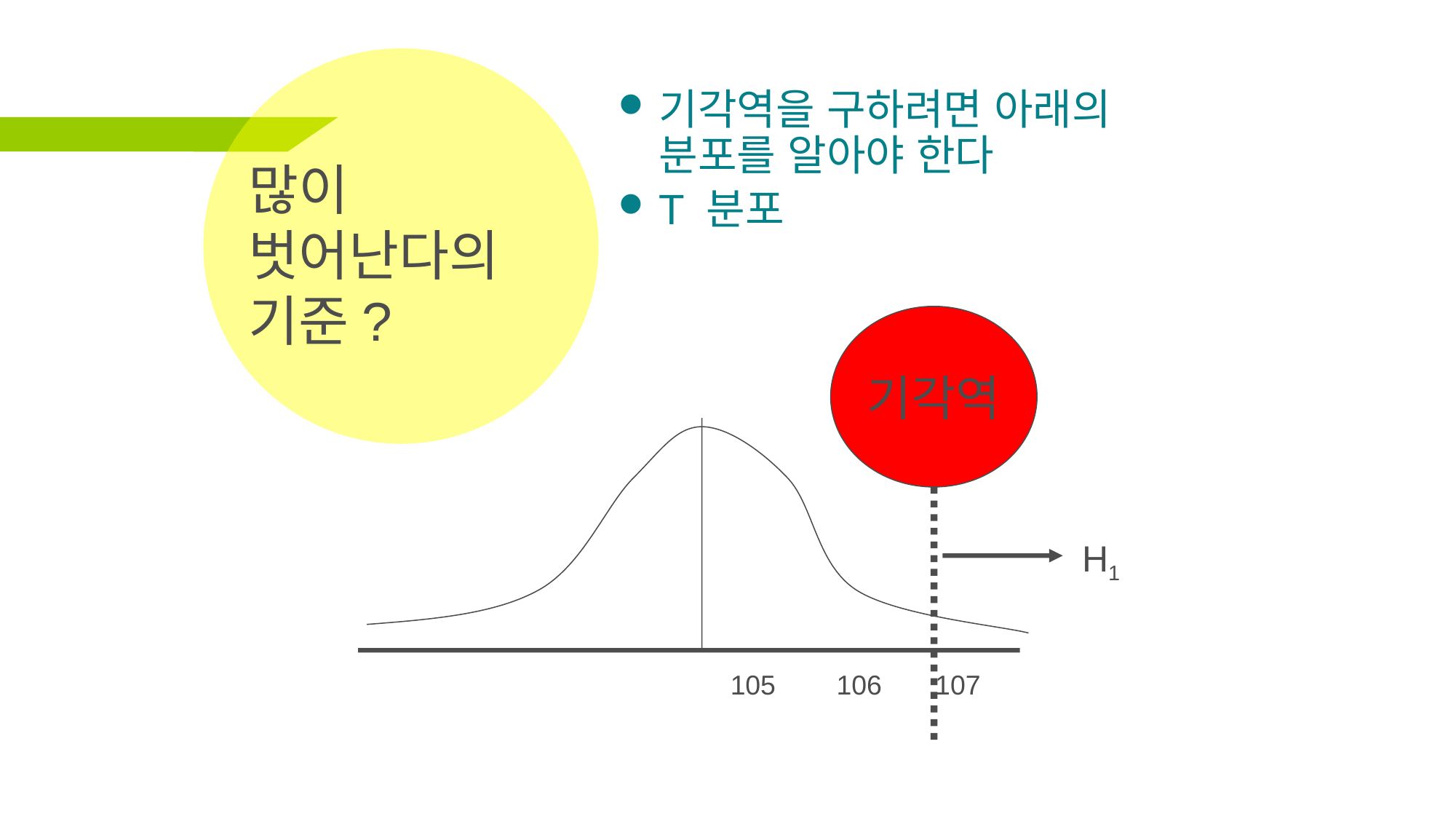

기각역을 구하려면 아래의 분포를 알아야 한다
T 분포
# 많이 벗어난다의 기준?
기각역

H1

105        106       107